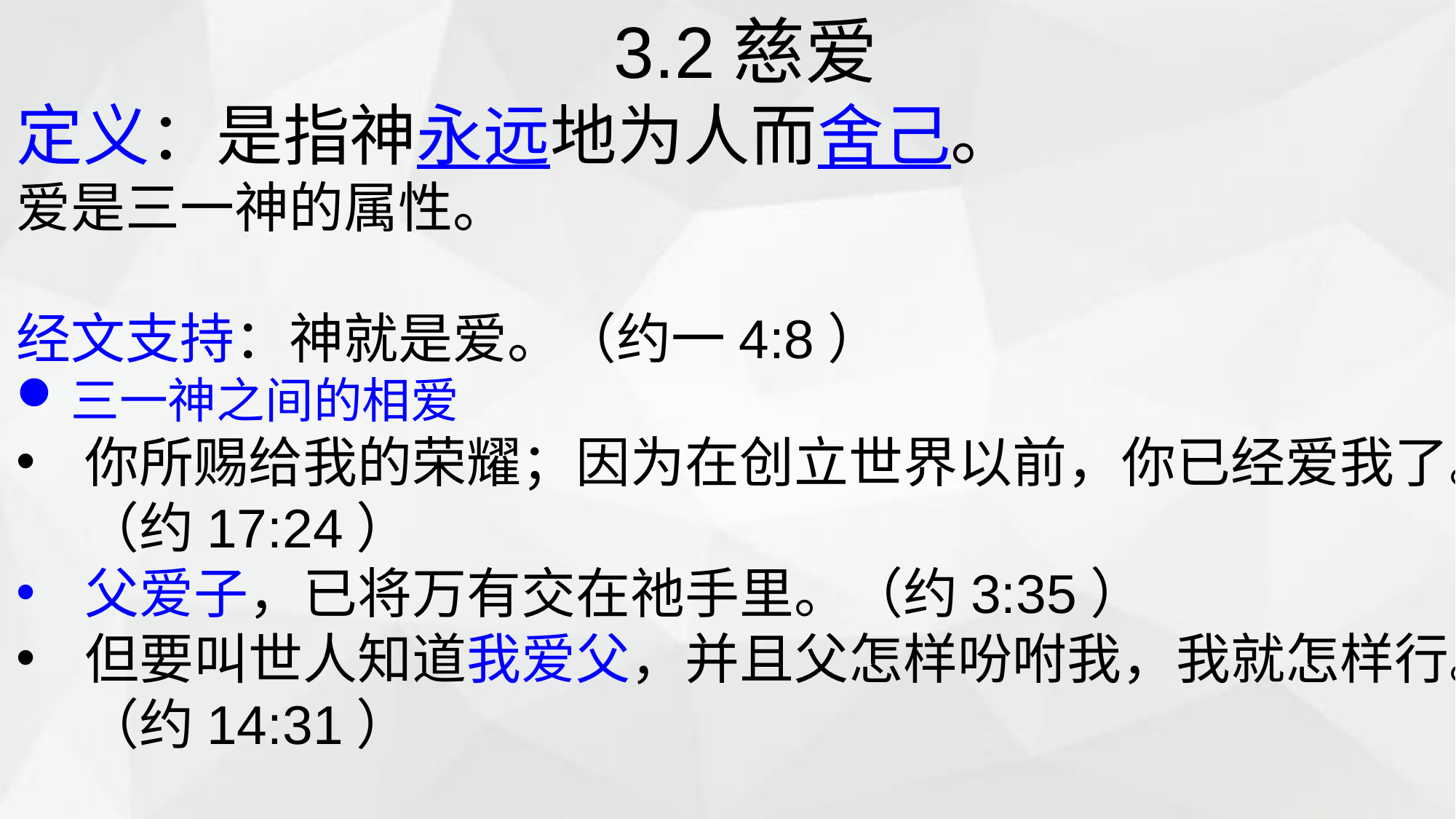

3.2慈爱
定义：是指神永远地为人而舍己。
爱是三一神的属性。

经文支持：神就是爱。（约一4:8）
三一神之间的相爱
你所赐给我的荣耀；因为在创立世界以前，你已经爱我了。（约17:24）
父爱子，已将万有交在祂手里。（约3:35）
但要叫世人知道我爱父，并且父怎样吩咐我，我就怎样行。（约14:31）

37